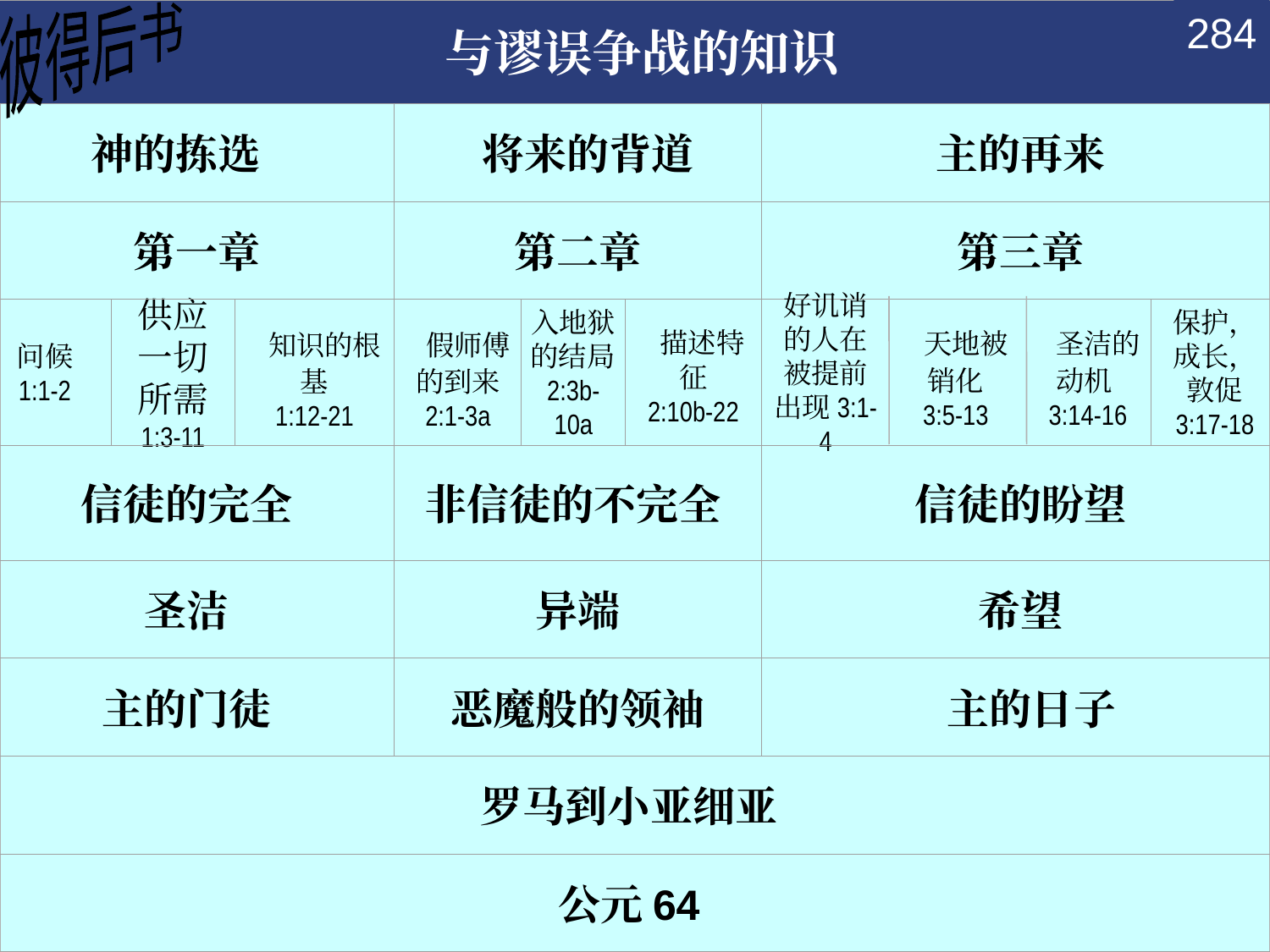

Summary Chart
彼得后书

 与谬误争战的知识

神的拣选

 将来的背道

主的再来

 第一章

第二章

第三章

 天地被销化
3:5-13

 圣洁的动机
3:14-16

问候
1:1-2

供应一切所需
1:3-11

 知识的根基
1:12-21

 假师傅的到来
2:1-3a

入地狱的结局2:3b-10a

 描述特征
2:10b-22

好讥诮的人在被提前出现3:1-4

保护，成长，敦促
3:17-18

信徒的完全

非信徒的不完全

信徒的盼望

圣洁

异端

希望

主的门徒

恶魔般的领袖

 主的日子

罗马到小亚细亚

公元64
284